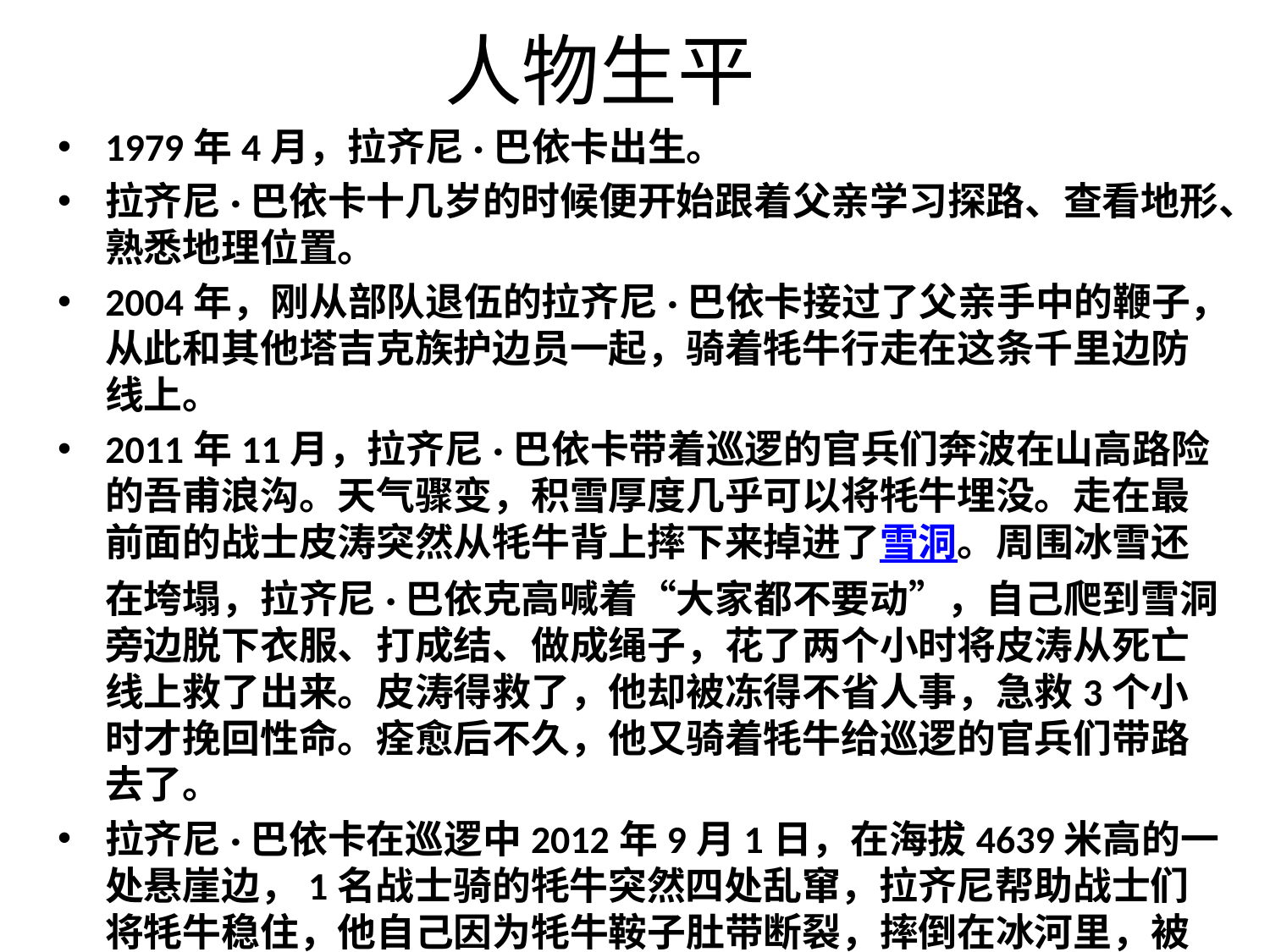

# 人物生平
1979年4月，拉齐尼·巴依卡出生。
拉齐尼·巴依卡十几岁的时候便开始跟着父亲学习探路、查看地形、熟悉地理位置。
2004年，刚从部队退伍的拉齐尼·巴依卡接过了父亲手中的鞭子，从此和其他塔吉克族护边员一起，骑着牦牛行走在这条千里边防线上。
2011年11月，拉齐尼·巴依卡带着巡逻的官兵们奔波在山高路险的吾甫浪沟。天气骤变，积雪厚度几乎可以将牦牛埋没。走在最前面的战士皮涛突然从牦牛背上摔下来掉进了雪洞。周围冰雪还在垮塌，拉齐尼·巴依克高喊着“大家都不要动”，自己爬到雪洞旁边脱下衣服、打成结、做成绳子，花了两个小时将皮涛从死亡线上救了出来。皮涛得救了，他却被冻得不省人事，急救3个小时才挽回性命。痊愈后不久，他又骑着牦牛给巡逻的官兵们带路去了。
拉齐尼·巴依卡在巡逻中2012年9月1日，在海拔4639米高的一处悬崖边，1名战士骑的牦牛突然四处乱窜，拉齐尼帮助战士们将牦牛稳住，他自己因为牦牛鞍子肚带断裂，摔倒在冰河里，被河水冲出十几米远。